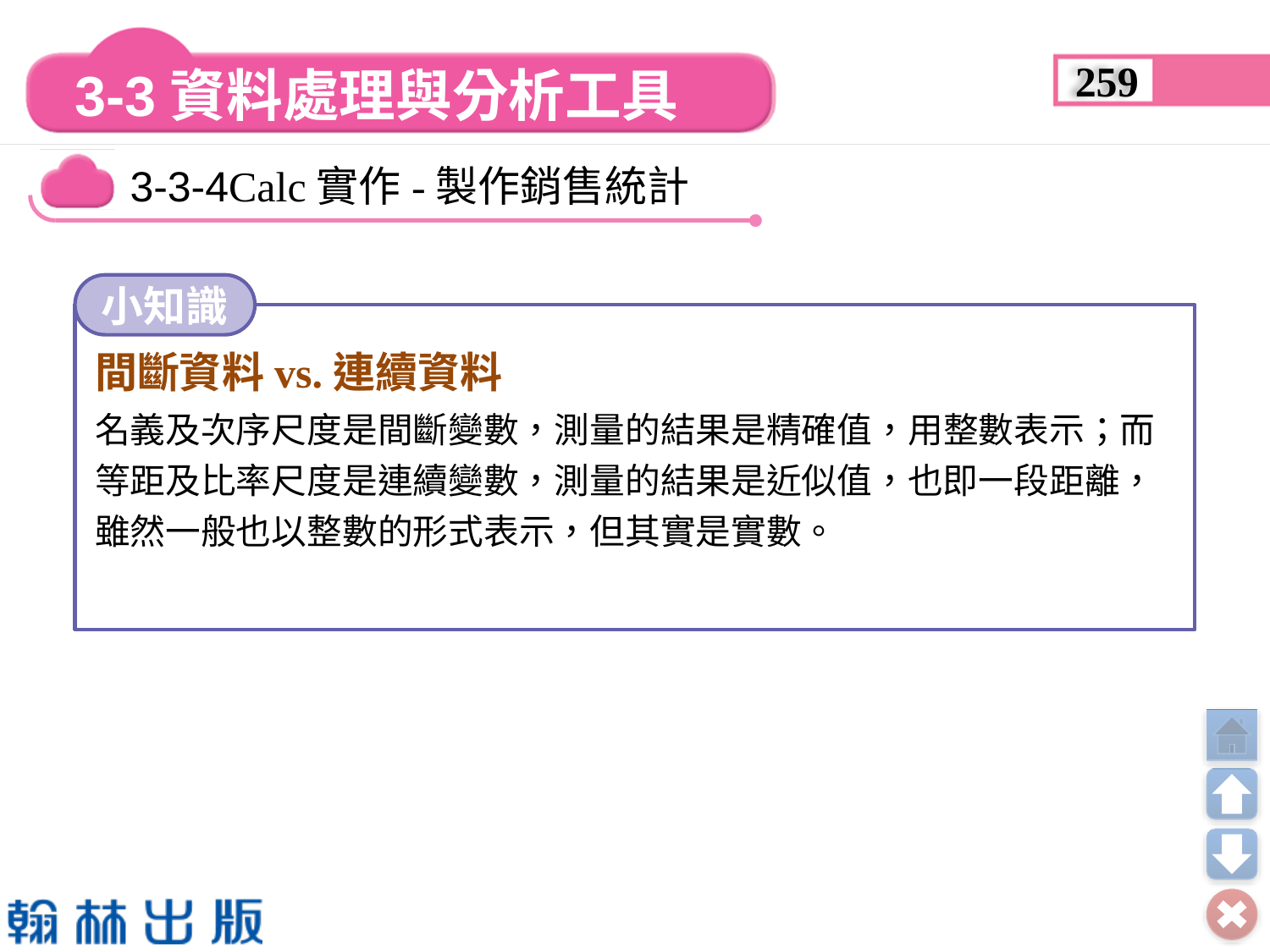

259
小知識

間斷資料vs.連續資料
名義及次序尺度是間斷變數，測量的結果是精確值，用整數表示；而等距及比率尺度是連續變數，測量的結果是近似值，也即一段距離，雖然一般也以整數的形式表示，但其實是實數。